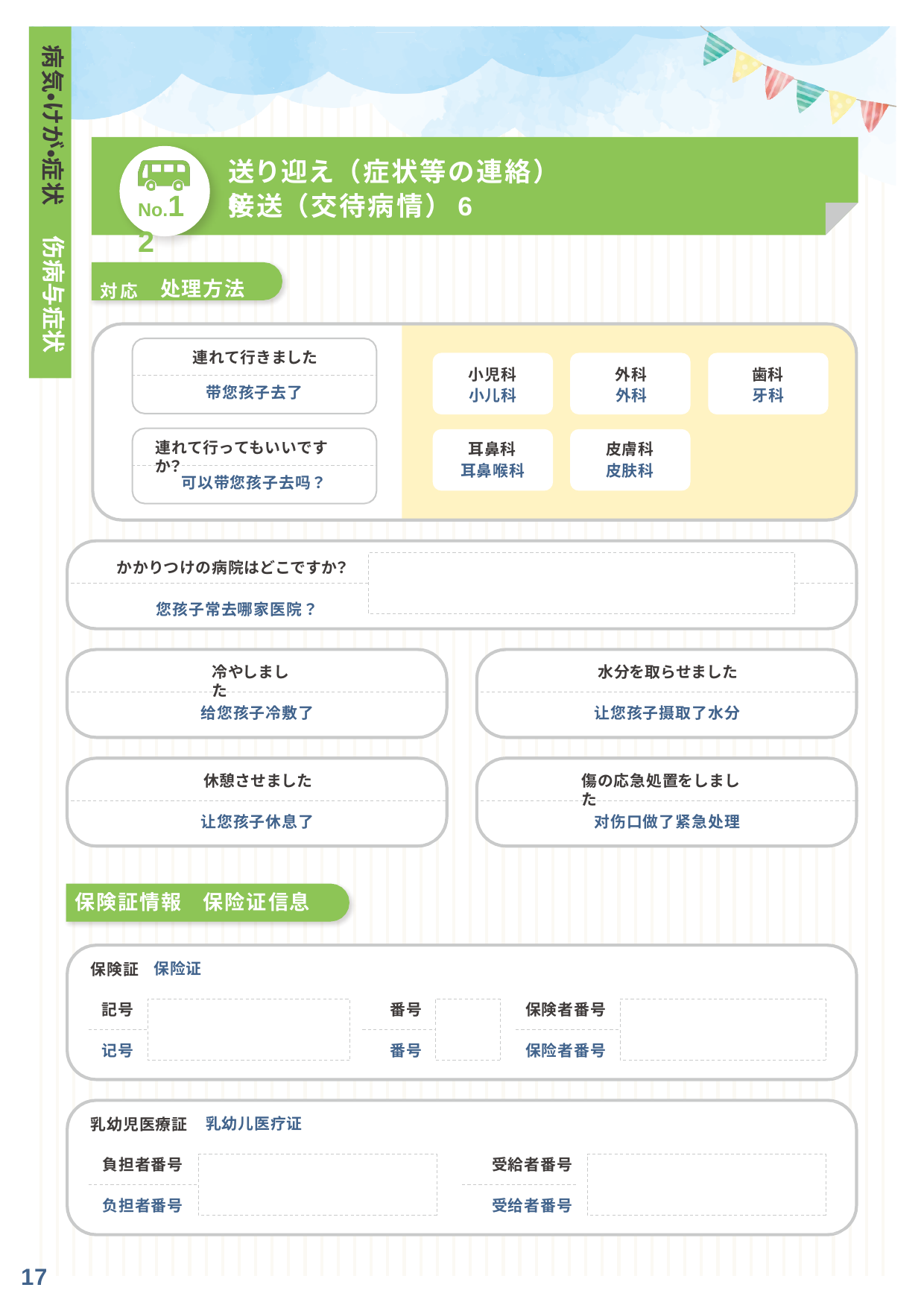

病気・けが・症状

送り迎え（症状等の連絡）6

No.12
接送（交待病情）6
伤病与症状
対応	处理方法

連れて行きました

小児科
小儿科
外科
外科
歯科
牙科
带您孩子去了

皮膚科
皮肤科
連れて行ってもいいですか？
耳鼻科
耳鼻喉科
可以带您孩子去吗？

かかりつけの病院はどこですか？

您孩子常去哪家医院？

冷やしました
水分を取らせました
给您孩子冷敷了
让您孩子摄取了水分

休憩させました
傷の応急処置をしました
让您孩子休息了
对伤口做了紧急处理
保険証情報
保险证信息
保险证
保険証
記号
番号
保険者番号

记号
番号
保险者番号
乳幼儿医疗证
乳幼児医療証
受給者番号
負担者番号
受给者番号
负担者番号
17